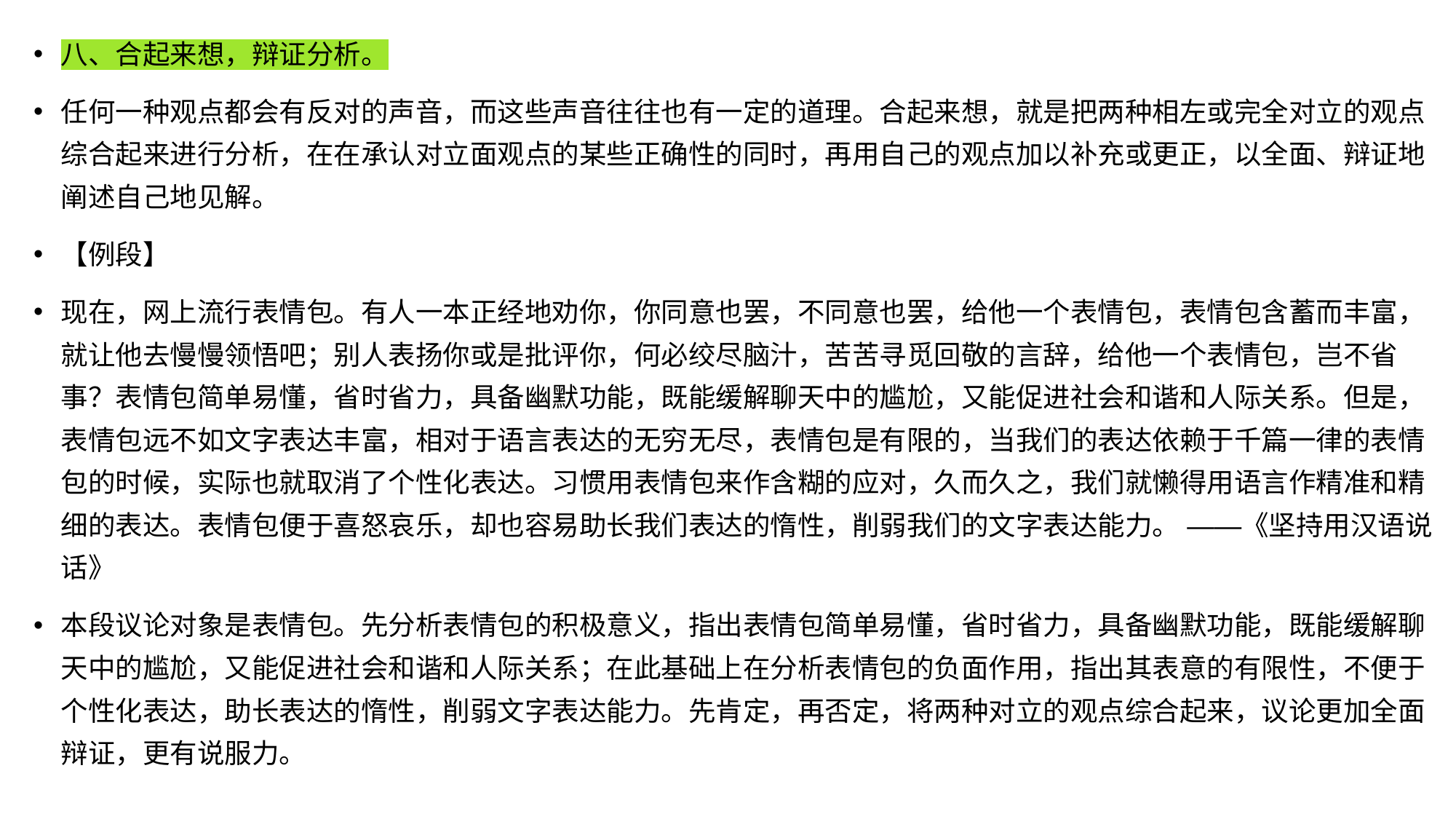

八、合起来想，辩证分析。
任何一种观点都会有反对的声音，而这些声音往往也有一定的道理。合起来想，就是把两种相左或完全对立的观点综合起来进行分析，在在承认对立面观点的某些正确性的同时，再用自己的观点加以补充或更正，以全面、辩证地阐述自己地见解。
【例段】
现在，网上流行表情包。有人一本正经地劝你，你同意也罢，不同意也罢，给他一个表情包，表情包含蓄而丰富，就让他去慢慢领悟吧；别人表扬你或是批评你，何必绞尽脑汁，苦苦寻觅回敬的言辞，给他一个表情包，岂不省事？表情包简单易懂，省时省力，具备幽默功能，既能缓解聊天中的尴尬，又能促进社会和谐和人际关系。但是，表情包远不如文字表达丰富，相对于语言表达的无穷无尽，表情包是有限的，当我们的表达依赖于千篇一律的表情包的时候，实际也就取消了个性化表达。习惯用表情包来作含糊的应对，久而久之，我们就懒得用语言作精准和精细的表达。表情包便于喜怒哀乐，却也容易助长我们表达的惰性，削弱我们的文字表达能力。 ——《坚持用汉语说话》
本段议论对象是表情包。先分析表情包的积极意义，指出表情包简单易懂，省时省力，具备幽默功能，既能缓解聊天中的尴尬，又能促进社会和谐和人际关系；在此基础上在分析表情包的负面作用，指出其表意的有限性，不便于个性化表达，助长表达的惰性，削弱文字表达能力。先肯定，再否定，将两种对立的观点综合起来，议论更加全面辩证，更有说服力。